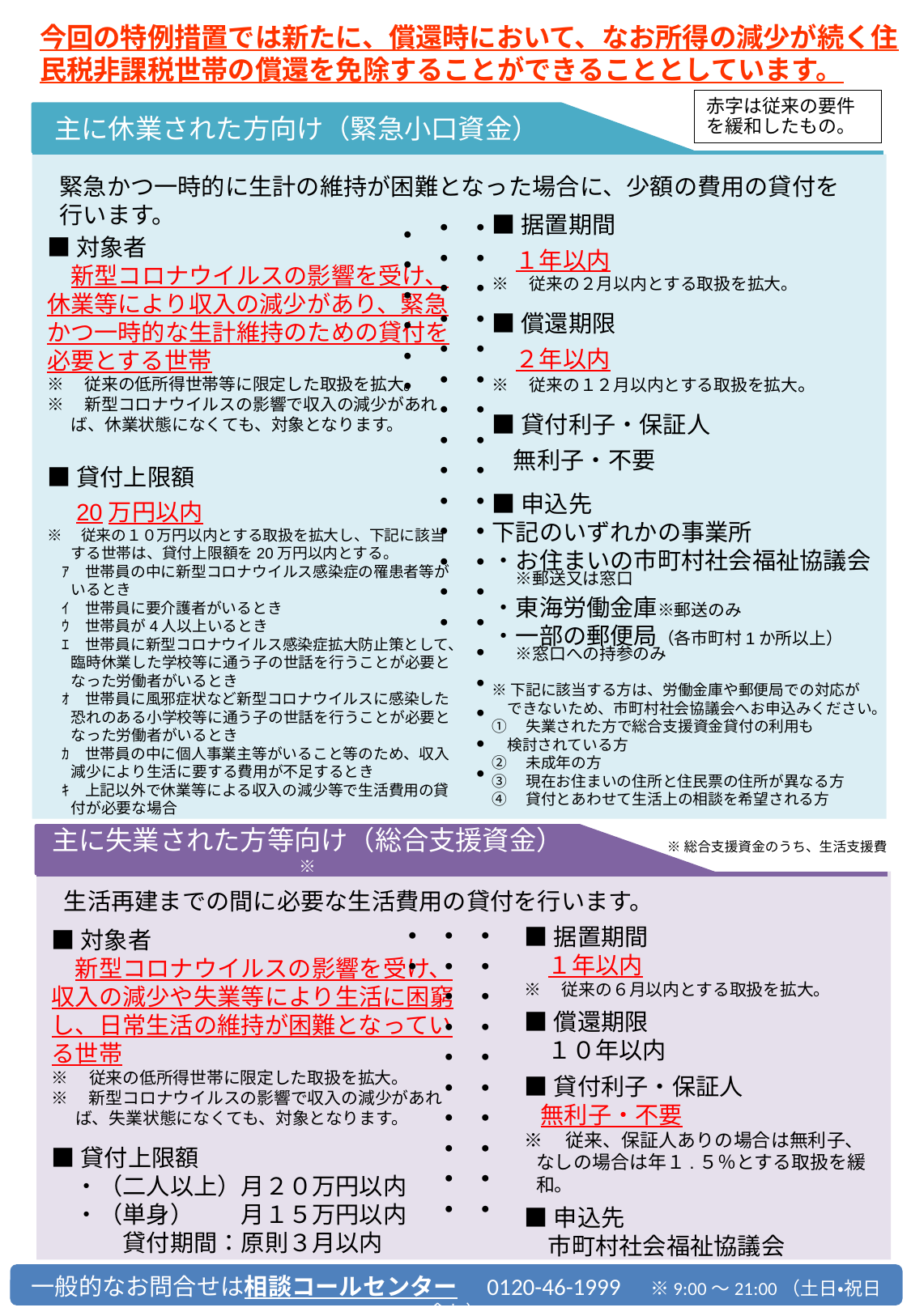

主に休業された方向け（緊急小口資金）
今回の特例措置では新たに、償還時において、なお所得の減少が続く住民税非課税世帯の償還を免除することができることとしています。
赤字は従来の要件を緩和したもの。

緊急かつ一時的に生計の維持が困難となった場合に、少額の費用の貸付を行います。
■据置期間
　１年以内
※　従来の２月以内とする取扱を拡大。

■償還期限
　２年以内
※　従来の１２月以内とする取扱を拡大。

■貸付利子・保証人
   無利子・不要

■申込先
下記のいずれかの事業所
・お住まいの市町村社会福祉協議会
　※郵送又は窓口
・東海労働金庫※郵送のみ
・一部の郵便局（各市町村1か所以上）
　※窓口への持参のみ
※下記に該当する方は、労働金庫や郵便局での対応が
　できないため、市町村社会協議会へお申込みください。
①　失業された方で総合支援資金貸付の利用も
　検討されている方
②　未成年の方
③　現在お住まいの住所と住民票の住所が異なる方
④　貸付とあわせて生活上の相談を希望される方
・・・・・・・・・・・・・・・・・・・・・・・・・・・・・・・・・ ・・・・・・
■対象者
　新型コロナウイルスの影響を受け、休業等により収入の減少があり、緊急かつ一時的な生計維持のための貸付を必要とする世帯
※　従来の低所得世帯等に限定した取扱を拡大。
※　新型コロナウイルスの影響で収入の減少があれば、休業状態になくても、対象となります。

■貸付上限額
　20万円以内
※　従来の１０万円以内とする取扱を拡大し、下記に該当する世帯は、貸付上限額を20万円以内とする。
　ｱ　世帯員の中に新型コロナウイルス感染症の罹患者等がいるとき
　ｲ　世帯員に要介護者がいるとき
　ｳ　世帯員が4人以上いるとき
　ｴ　世帯員に新型コロナウイルス感染症拡大防止策として、臨時休業した学校等に通う子の世話を行うことが必要となった労働者がいるとき
　ｵ　世帯員に風邪症状など新型コロナウイルスに感染した恐れのある小学校等に通う子の世話を行うことが必要となった労働者がいるとき
　ｶ　世帯員の中に個人事業主等がいること等のため、収入減少により生活に要する費用が不足するとき
　ｷ　上記以外で休業等による収入の減少等で生活費用の貸付が必要な場合

主に失業された方等向け（総合支援資金）※
※総合支援資金のうち、生活支援費

生活再建までの間に必要な生活費用の貸付を行います。
・・・・・・・・・・・・・・・・・・・・・・
■据置期間
　１年以内
※　従来の６月以内とする取扱を拡大。

■償還期限
　１０年以内

■貸付利子・保証人
  無利子・不要
※　従来、保証人ありの場合は無利子、なしの場合は年１.５％とする取扱を緩和。

■申込先
　市町村社会福祉協議会
■対象者
　新型コロナウイルスの影響を受け、収入の減少や失業等により生活に困窮し、日常生活の維持が困難となっている世帯
※　従来の低所得世帯に限定した取扱を拡大。
※　新型コロナウイルスの影響で収入の減少があれば、失業状態になくても、対象となります。

■貸付上限額
　・（二人以上）月２０万円以内
　・（単身）　　月１５万円以内
　　　貸付期間：原則３月以内

一般的なお問合せは相談コールセンター　0120-46-1999　※9:00～21:00（土日・祝日含む）